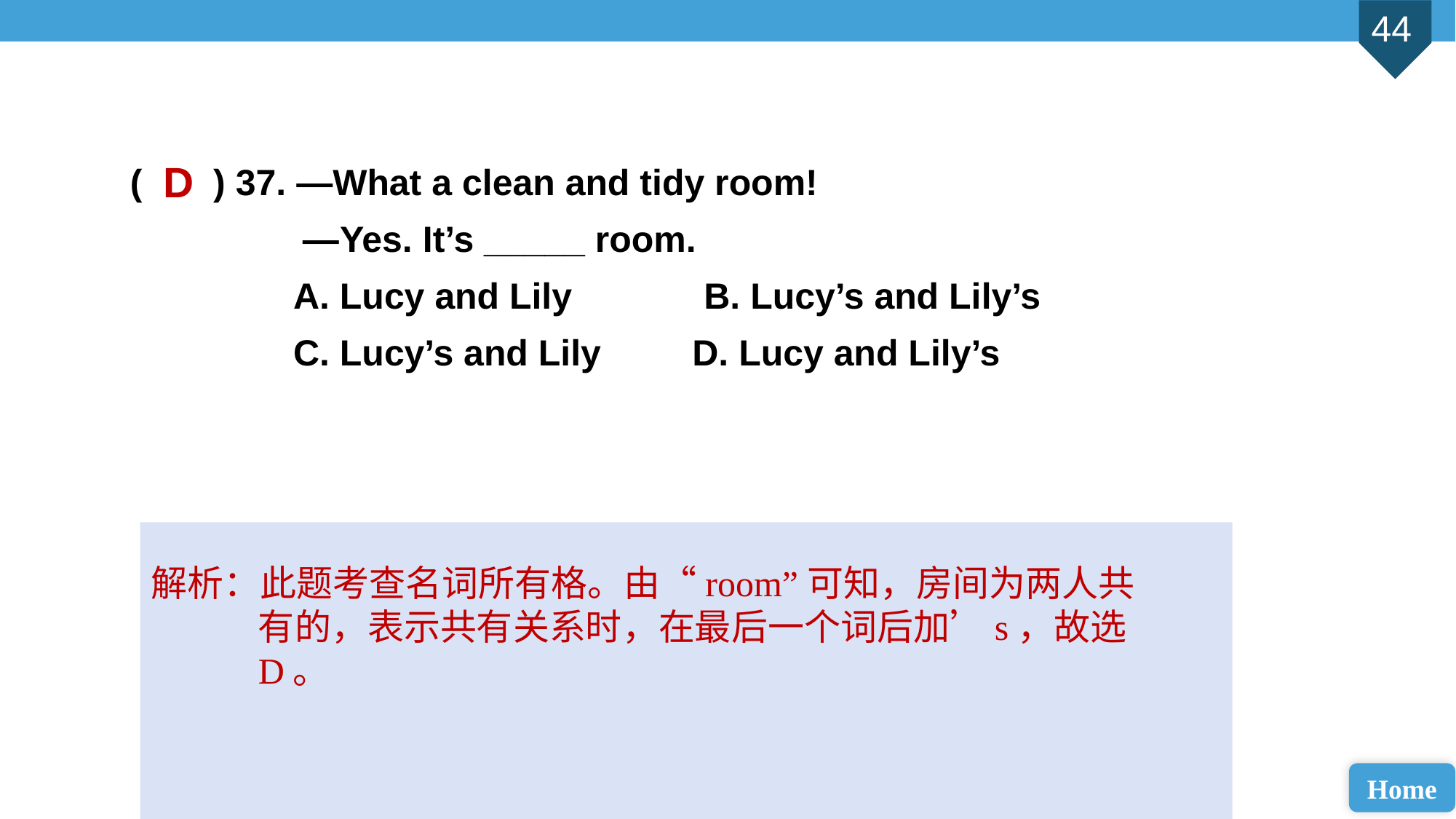

(       ) 37. —What a clean and tidy room!
                 —Yes. It’s _____ room.
                A. Lucy and Lily             B. Lucy’s and Lily’s
                C. Lucy’s and Lily         D. Lucy and Lily’s
D

解析：此题考查名词所有格。由“room”可知，房间为两人共有的，表示共有关系时，在最后一个词后加’s，故选D。